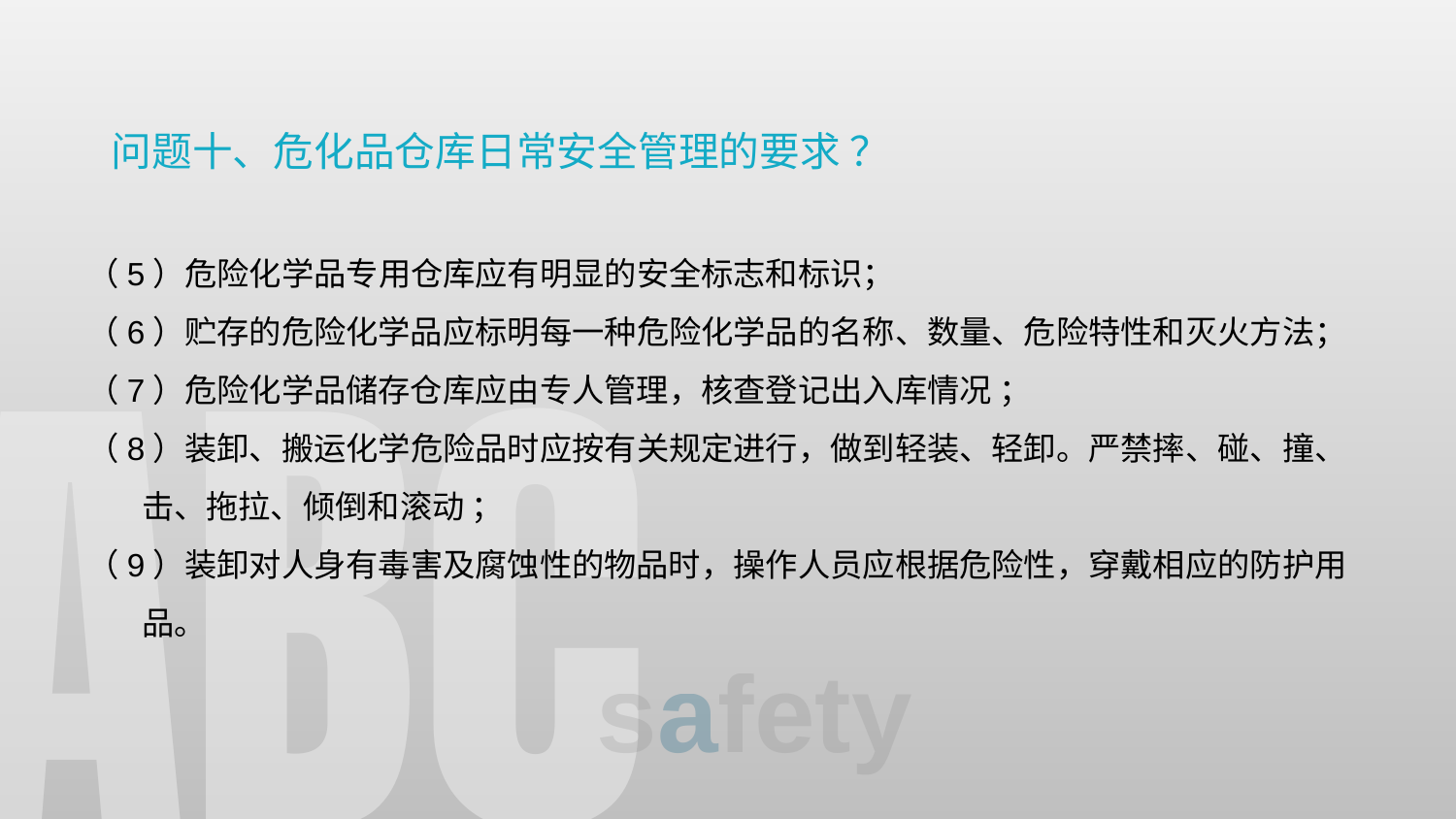

问题十、危化品仓库日常安全管理的要求 ？
（5）危险化学品专用仓库应有明显的安全标志和标识；
（6）贮存的危险化学品应标明每一种危险化学品的名称、数量、危险特性和灭火方法；
（7）危险化学品储存仓库应由专人管理，核查登记出入库情况 ；
（8）装卸、搬运化学危险品时应按有关规定进行，做到轻装、轻卸。严禁摔、碰、撞、击、拖拉、倾倒和滚动 ；
（9）装卸对人身有毒害及腐蚀性的物品时，操作人员应根据危险性，穿戴相应的防护用品。